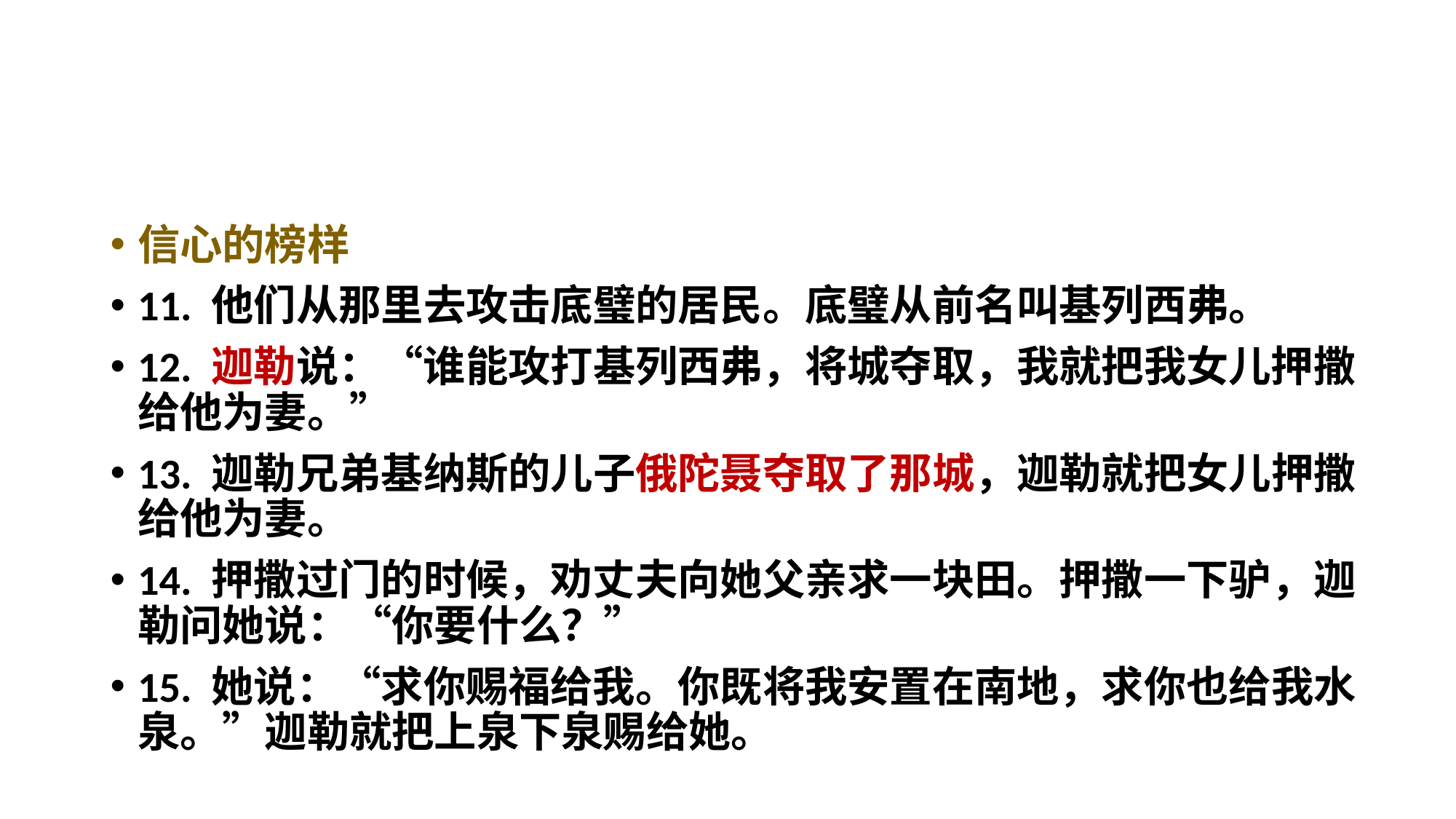

信心的榜样
11. 他们从那里去攻击底璧的居民。底璧从前名叫基列西弗。
12. 迦勒说：“谁能攻打基列西弗，将城夺取，我就把我女儿押撒给他为妻。”
13. 迦勒兄弟基纳斯的儿子俄陀聂夺取了那城，迦勒就把女儿押撒给他为妻。
14. 押撒过门的时候，劝丈夫向她父亲求一块田。押撒一下驴，迦勒问她说：“你要什么？”
15. 她说：“求你赐福给我。你既将我安置在南地，求你也给我水泉。”迦勒就把上泉下泉赐给她。